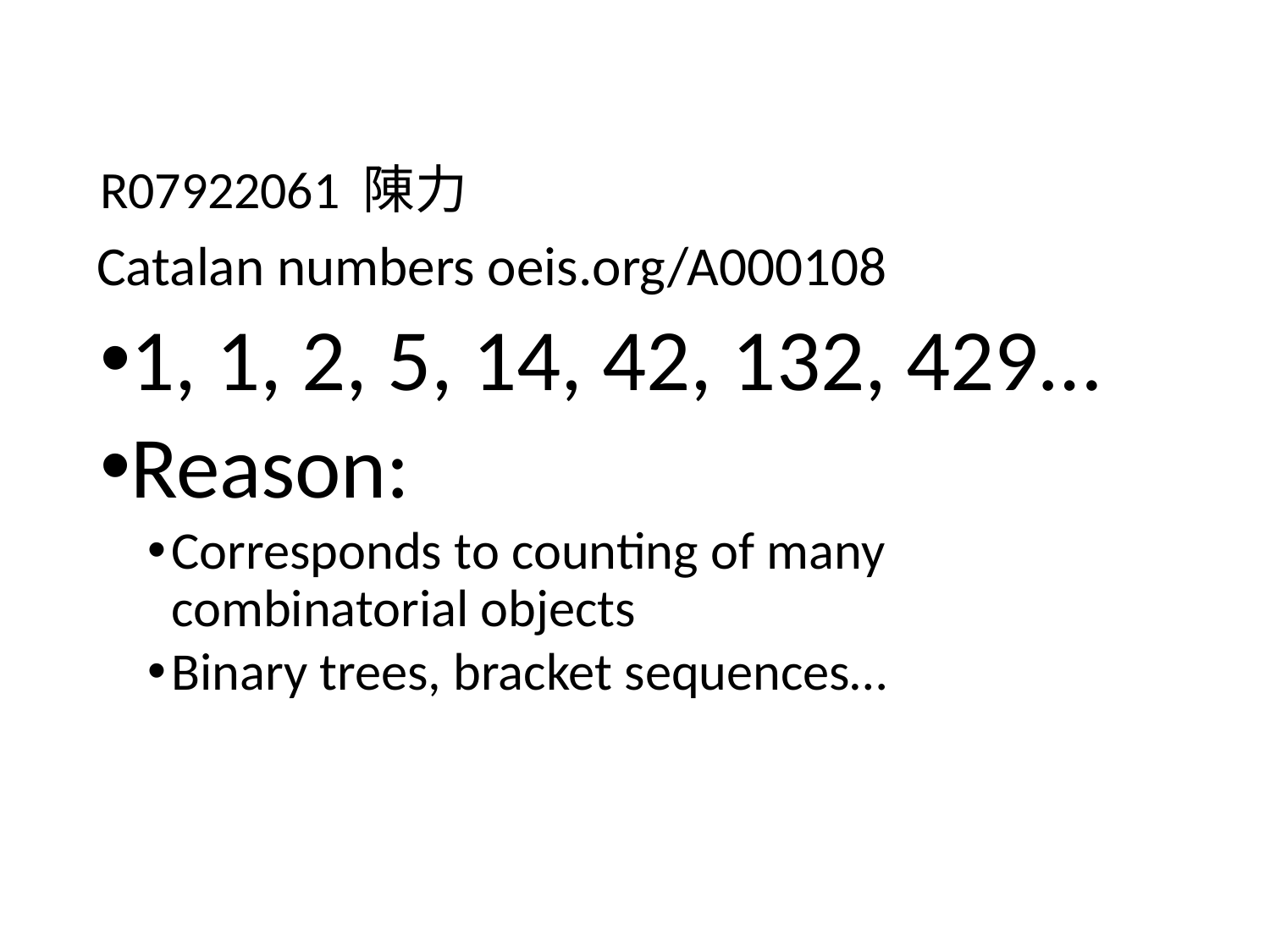

# R07922061 陳力
Catalan numbers oeis.org/A000108
1, 1, 2, 5, 14, 42, 132, 429…
Reason:
Corresponds to counting of many combinatorial objects
Binary trees, bracket sequences…